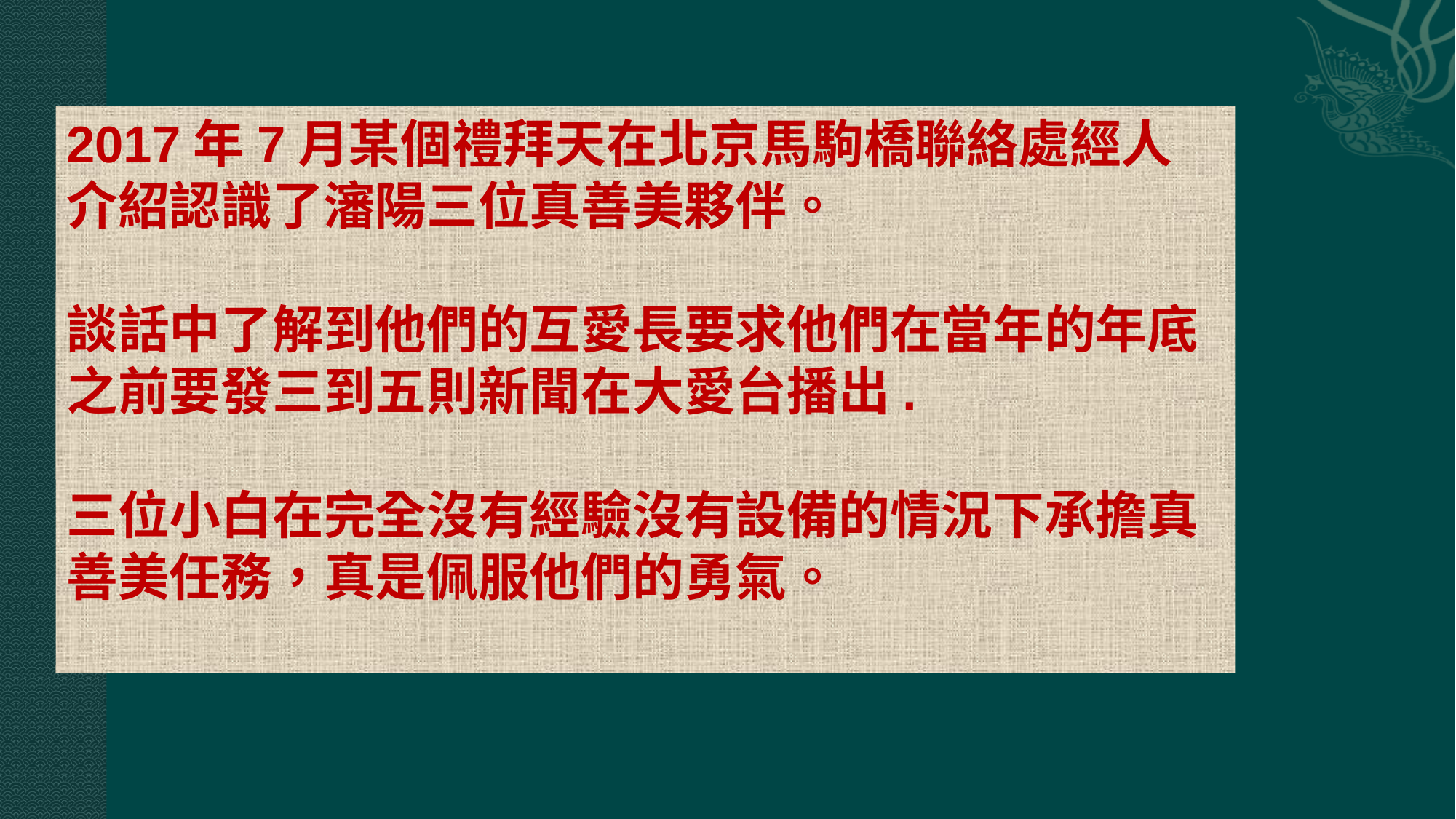

2017年7月某個禮拜天在北京馬駒橋聯絡處經人介紹認識了瀋陽三位真善美夥伴。

談話中了解到他們的互愛長要求他們在當年的年底之前要發三到五則新聞在大愛台播出.

三位小白在完全沒有經驗沒有設備的情況下承擔真善美任務，真是佩服他們的勇氣。